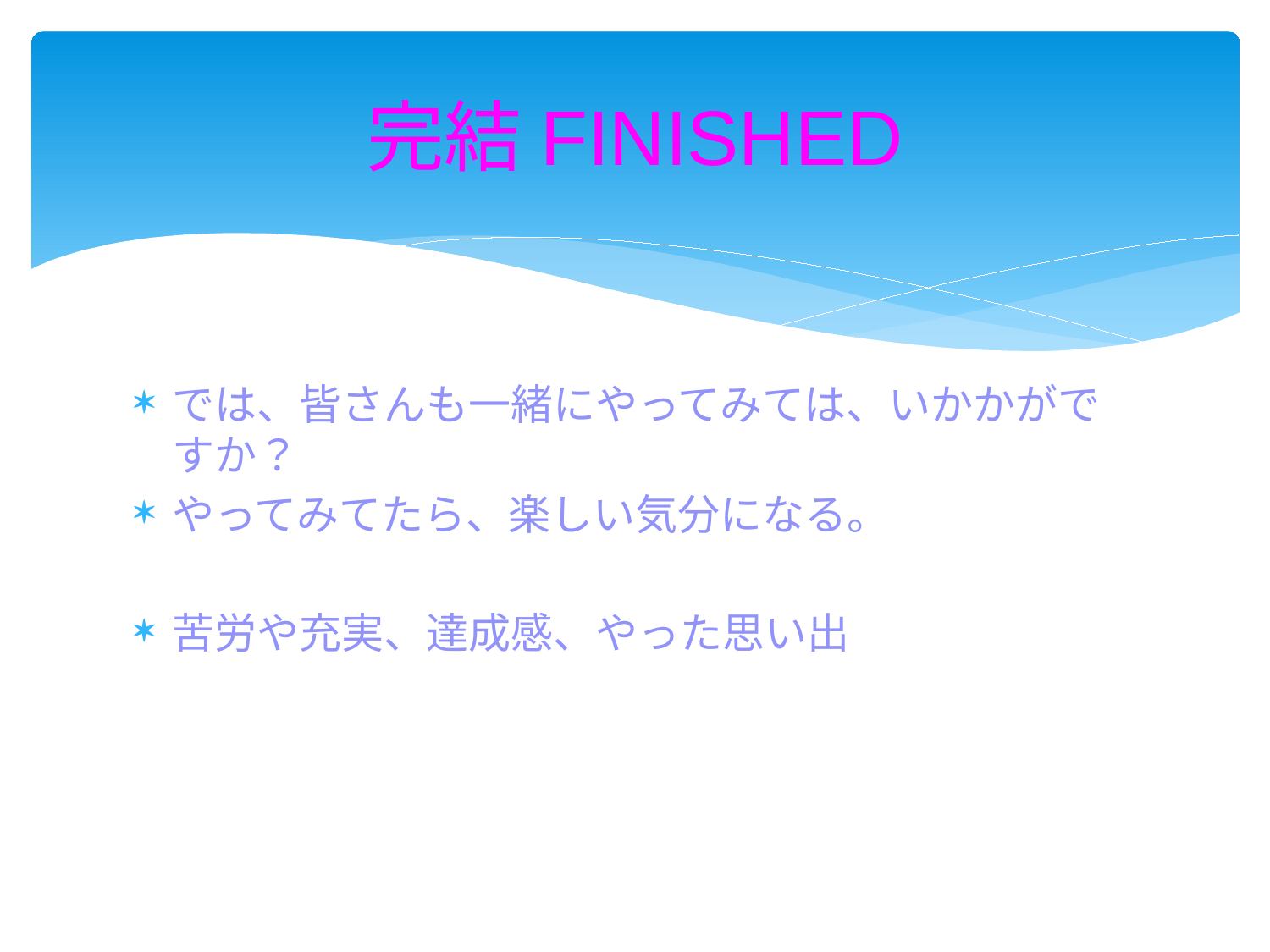

# 完結FINISHED
では、皆さんも一緒にやってみては、いかかがですか？
やってみてたら、楽しい気分になる。

苦労や充実、達成感、やった思い出